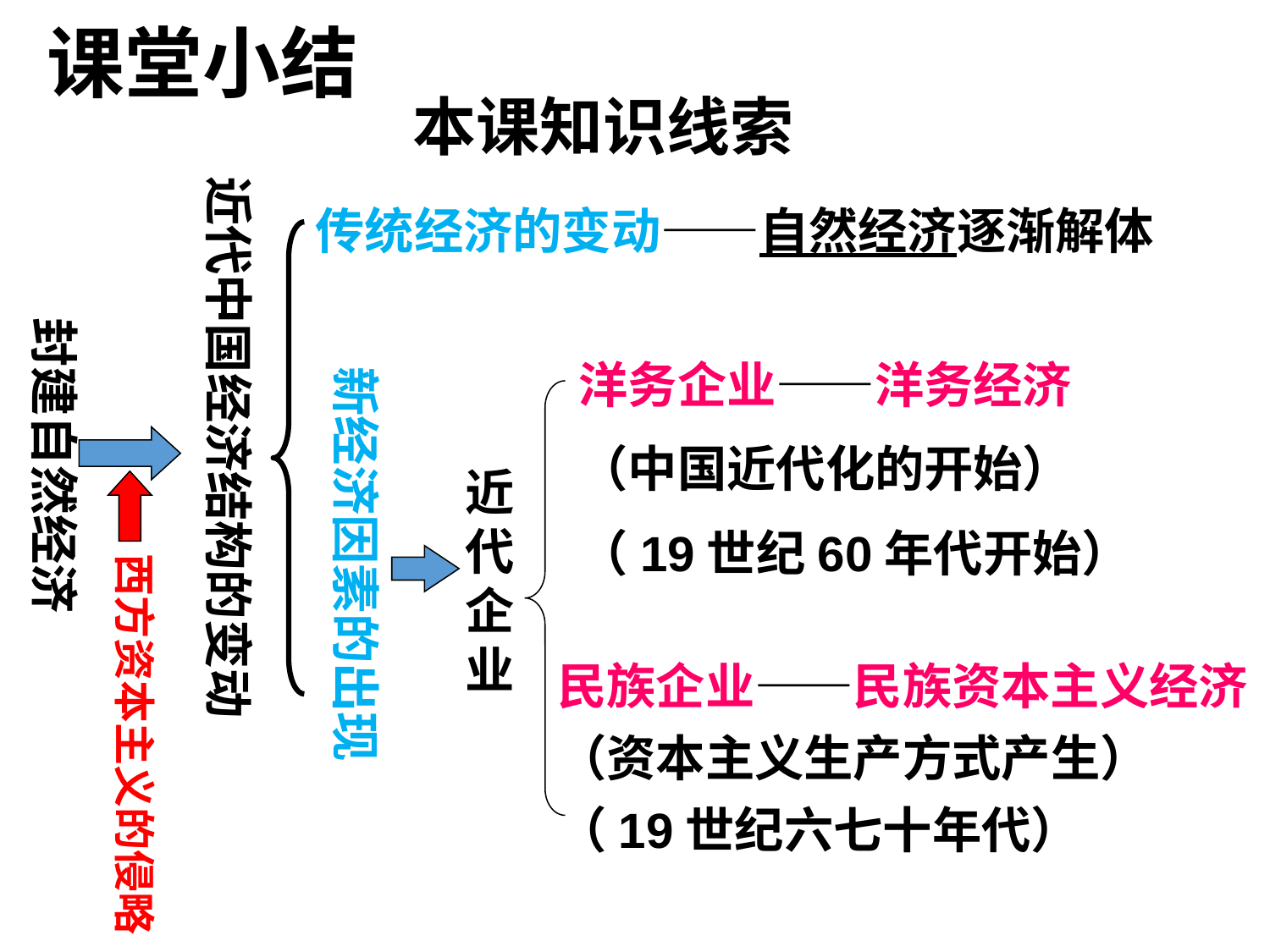

课堂小结
  本课知识线索
近代中国经济结构的变动
传统经济的变动——自然经济逐渐解体

封建自然经济
洋务企业——洋务经济
（中国近代化的开始）
（19世纪60年代开始）
新经济因素的出现

近代企业

西方资本主义的侵略

民族企业——民族资本主义经济
（资本主义生产方式产生）
（19世纪六七十年代）